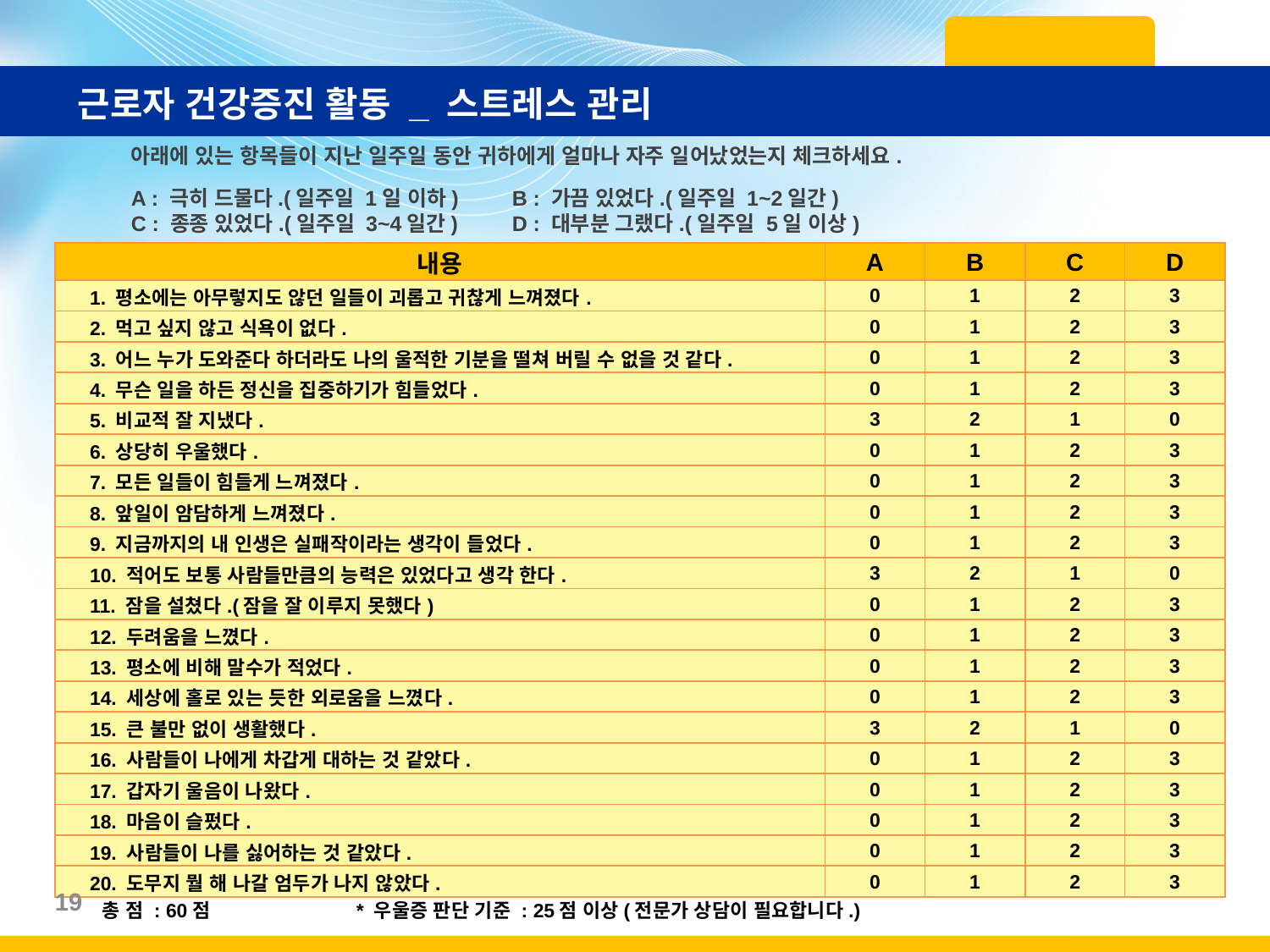

근로자 건강증진 활동 _ 스트레스 관리
아래에 있는 항목들이 지난 일주일 동안 귀하에게 얼마나 자주 일어났었는지 체크하세요.

A : 극히 드물다.(일주일 1일 이하)	B : 가끔 있었다.(일주일 1~2일간)
C : 종종 있었다.(일주일 3~4일간)	D : 대부분 그랬다.(일주일 5일 이상)
| 내용 | A | B | C | D |
| --- | --- | --- | --- | --- |
| 1. 평소에는 아무렇지도 않던 일들이 괴롭고 귀찮게 느껴졌다. | 0 | 1 | 2 | 3 |
| 2. 먹고 싶지 않고 식욕이 없다. | 0 | 1 | 2 | 3 |
| 3. 어느 누가 도와준다 하더라도 나의 울적한 기분을 떨쳐 버릴 수 없을 것 같다. | 0 | 1 | 2 | 3 |
| 4. 무슨 일을 하든 정신을 집중하기가 힘들었다. | 0 | 1 | 2 | 3 |
| 5. 비교적 잘 지냈다. | 3 | 2 | 1 | 0 |
| 6. 상당히 우울했다. | 0 | 1 | 2 | 3 |
| 7. 모든 일들이 힘들게 느껴졌다. | 0 | 1 | 2 | 3 |
| 8. 앞일이 암담하게 느껴졌다. | 0 | 1 | 2 | 3 |
| 9. 지금까지의 내 인생은 실패작이라는 생각이 들었다. | 0 | 1 | 2 | 3 |
| 10. 적어도 보통 사람들만큼의 능력은 있었다고 생각 한다. | 3 | 2 | 1 | 0 |
| 11. 잠을 설쳤다.(잠을 잘 이루지 못했다) | 0 | 1 | 2 | 3 |
| 12. 두려움을 느꼈다. | 0 | 1 | 2 | 3 |
| 13. 평소에 비해 말수가 적었다. | 0 | 1 | 2 | 3 |
| 14. 세상에 홀로 있는 듯한 외로움을 느꼈다. | 0 | 1 | 2 | 3 |
| 15. 큰 불만 없이 생활했다. | 3 | 2 | 1 | 0 |
| 16. 사람들이 나에게 차갑게 대하는 것 같았다. | 0 | 1 | 2 | 3 |
| 17. 갑자기 울음이 나왔다. | 0 | 1 | 2 | 3 |
| 18. 마음이 슬펐다. | 0 | 1 | 2 | 3 |
| 19. 사람들이 나를 싫어하는 것 같았다. | 0 | 1 | 2 | 3 |
| 20. 도무지 뭘 해 나갈 엄두가 나지 않았다. | 0 | 1 | 2 | 3 |

19
총 점 : 60점		* 우울증 판단 기준 : 25점 이상(전문가 상담이 필요합니다.)